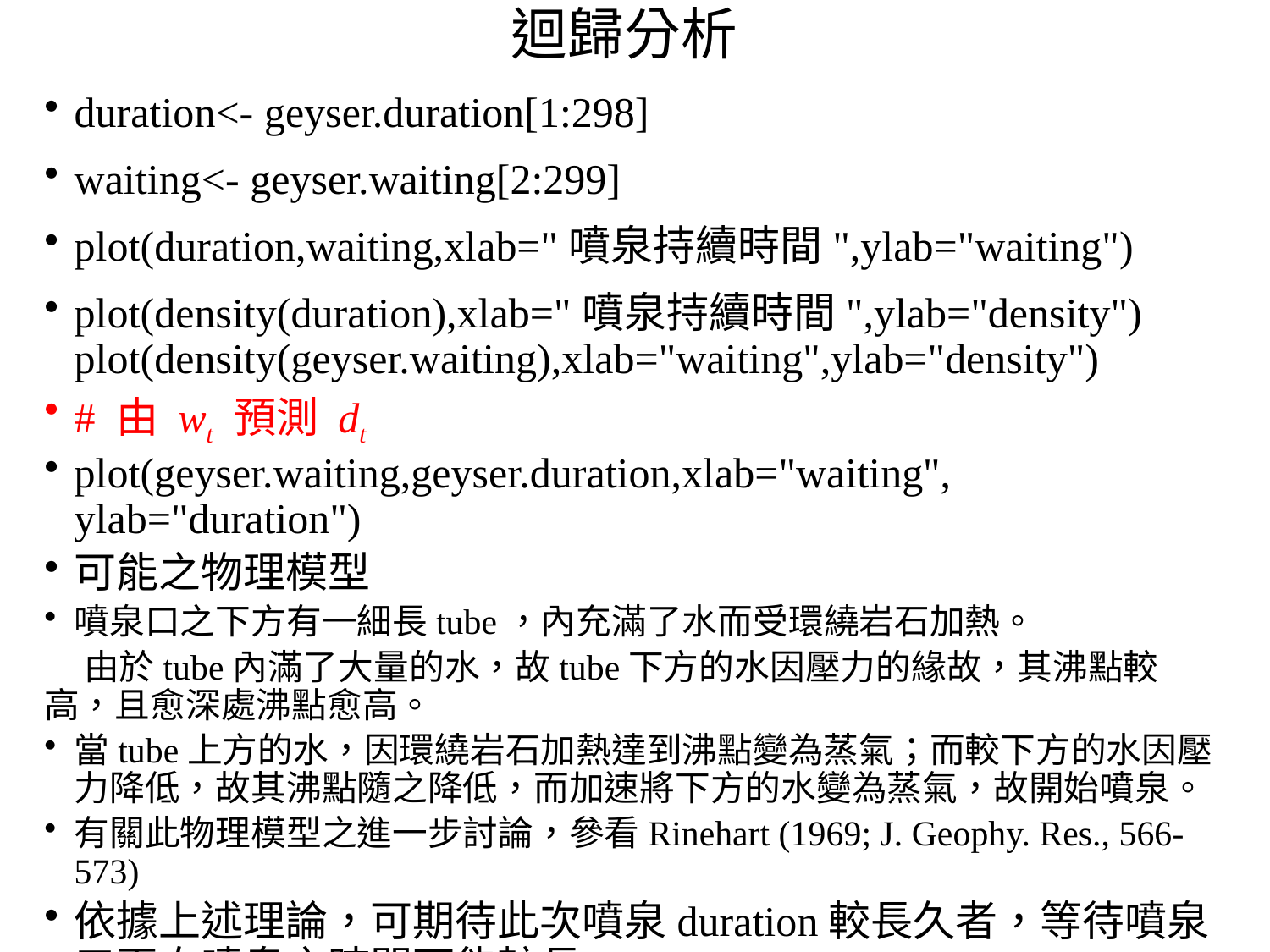

# 迴歸分析

duration<- geyser.duration[1:298]
waiting<- geyser.waiting[2:299]
plot(duration,waiting,xlab="噴泉持續時間",ylab="waiting")
plot(density(duration),xlab="噴泉持續時間",ylab="density") plot(density(geyser.waiting),xlab="waiting",ylab="density")
# 由 wt 預測 dt
plot(geyser.waiting,geyser.duration,xlab="waiting", ylab="duration")
可能之物理模型
噴泉口之下方有一細長tube，內充滿了水而受環繞岩石加熱。
    由於tube內滿了大量的水，故tube下方的水因壓力的緣故，其沸點較高，且愈深處沸點愈高。
當tube上方的水，因環繞岩石加熱達到沸點變為蒸氣；而較下方的水因壓力降低，故其沸點隨之降低，而加速將下方的水變為蒸氣，故開始噴泉。
有關此物理模型之進一步討論，參看Rinehart (1969; J. Geophy. Res., 566-573)
依據上述理論，可期待此次噴泉duration較長久者，等待噴泉口再次噴泉之時間可能較長。